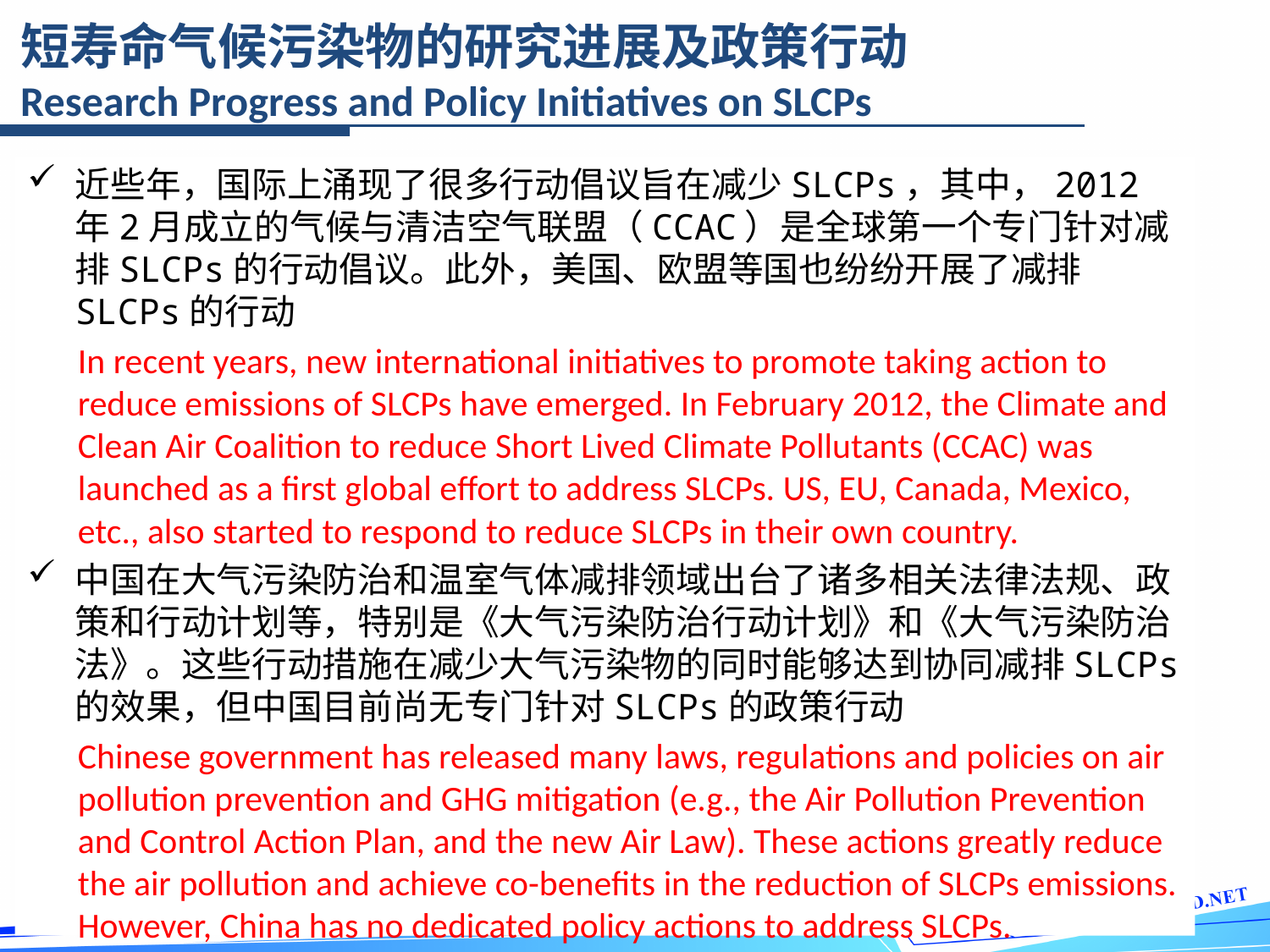

短寿命气候污染物的研究进展及政策行动
Research Progress and Policy Initiatives on SLCPs
近些年，国际上涌现了很多行动倡议旨在减少SLCPs，其中，2012年2月成立的气候与清洁空气联盟（CCAC）是全球第一个专门针对减排SLCPs的行动倡议。此外，美国、欧盟等国也纷纷开展了减排SLCPs的行动
In recent years, new international initiatives to promote taking action to reduce emissions of SLCPs have emerged. In February 2012, the Climate and Clean Air Coalition to reduce Short Lived Climate Pollutants (CCAC) was launched as a first global effort to address SLCPs. US, EU, Canada, Mexico, etc., also started to respond to reduce SLCPs in their own country.
中国在大气污染防治和温室气体减排领域出台了诸多相关法律法规、政策和行动计划等，特别是《大气污染防治行动计划》和《大气污染防治法》。这些行动措施在减少大气污染物的同时能够达到协同减排SLCPs的效果，但中国目前尚无专门针对SLCPs的政策行动
Chinese government has released many laws, regulations and policies on air pollution prevention and GHG mitigation (e.g., the Air Pollution Prevention and Control Action Plan, and the new Air Law). These actions greatly reduce the air pollution and achieve co-benefits in the reduction of SLCPs emissions. However, China has no dedicated policy actions to address SLCPs.